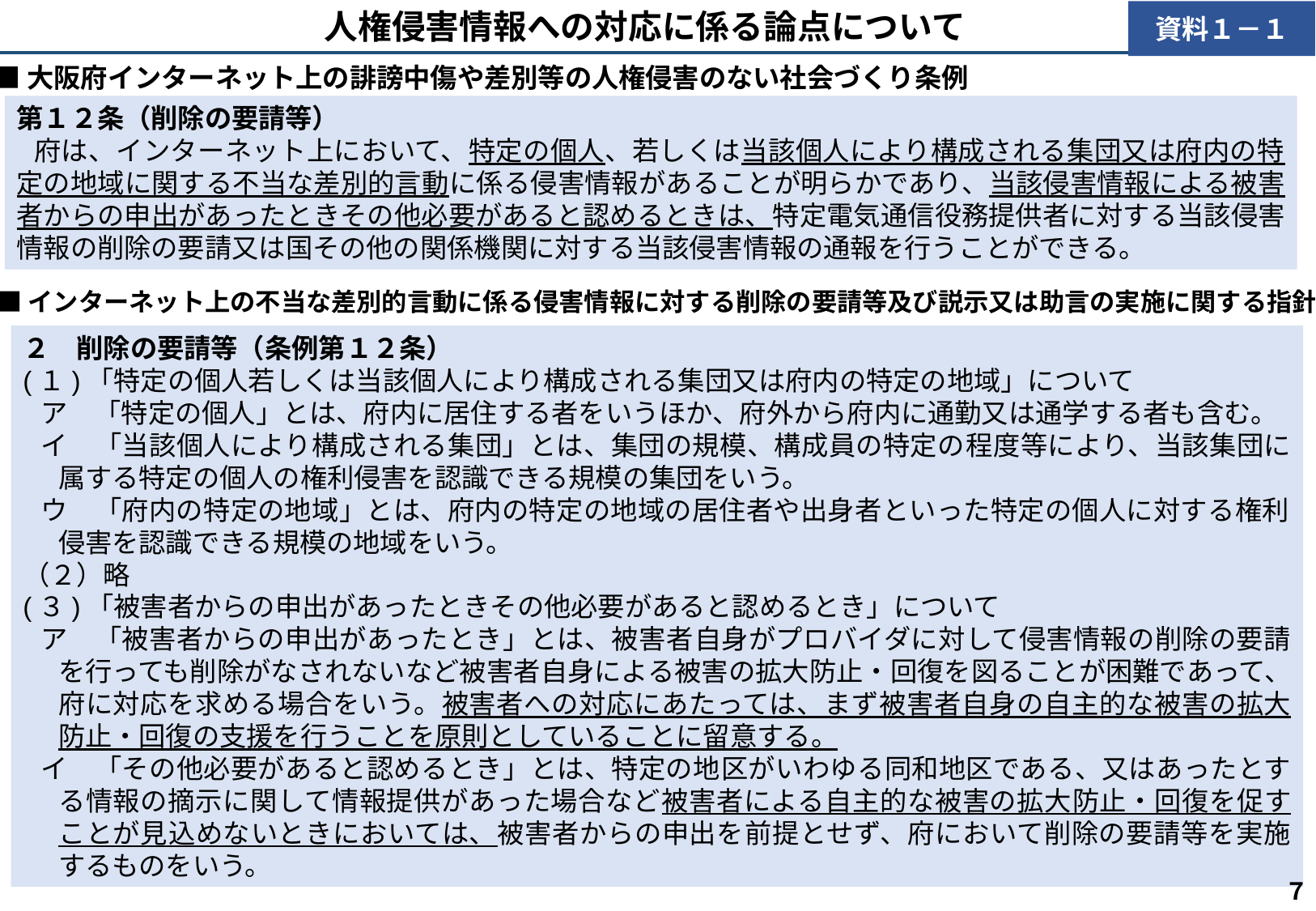

人権侵害情報への対応に係る論点について
資料１－１
■大阪府インターネット上の誹謗中傷や差別等の人権侵害のない社会づくり条例
第１２条（削除の要請等）
府は、インターネット上において、特定の個人、若しくは当該個人により構成される集団又は府内の特定の地域に関する不当な差別的言動に係る侵害情報があることが明らかであり、当該侵害情報による被害者からの申出があったときその他必要があると認めるときは、特定電気通信役務提供者に対する当該侵害情報の削除の要請又は国その他の関係機関に対する当該侵害情報の通報を行うことができる。
■インターネット上の不当な差別的言動に係る侵害情報に対する削除の要請等及び説示又は助言の実施に関する指針
２　削除の要請等（条例第１２条）
(１)「特定の個人若しくは当該個人により構成される集団又は府内の特定の地域」について
ア　「特定の個人」とは、府内に居住する者をいうほか、府外から府内に通勤又は通学する者も含む。
イ　「当該個人により構成される集団」とは、集団の規模、構成員の特定の程度等により、当該集団に属する特定の個人の権利侵害を認識できる規模の集団をいう。
ウ　「府内の特定の地域」とは、府内の特定の地域の居住者や出身者といった特定の個人に対する権利侵害を認識できる規模の地域をいう。
（２）略
(３)「被害者からの申出があったときその他必要があると認めるとき」について
ア　「被害者からの申出があったとき」とは、被害者自身がプロバイダに対して侵害情報の削除の要請を行っても削除がなされないなど被害者自身による被害の拡大防止・回復を図ることが困難であって、府に対応を求める場合をいう。被害者への対応にあたっては、まず被害者自身の自主的な被害の拡大防止・回復の支援を行うことを原則としていることに留意する。
イ　「その他必要があると認めるとき」とは、特定の地区がいわゆる同和地区である、又はあったとする情報の摘示に関して情報提供があった場合など被害者による自主的な被害の拡大防止・回復を促すことが見込めないときにおいては、被害者からの申出を前提とせず、府において削除の要請等を実施するものをいう。
７